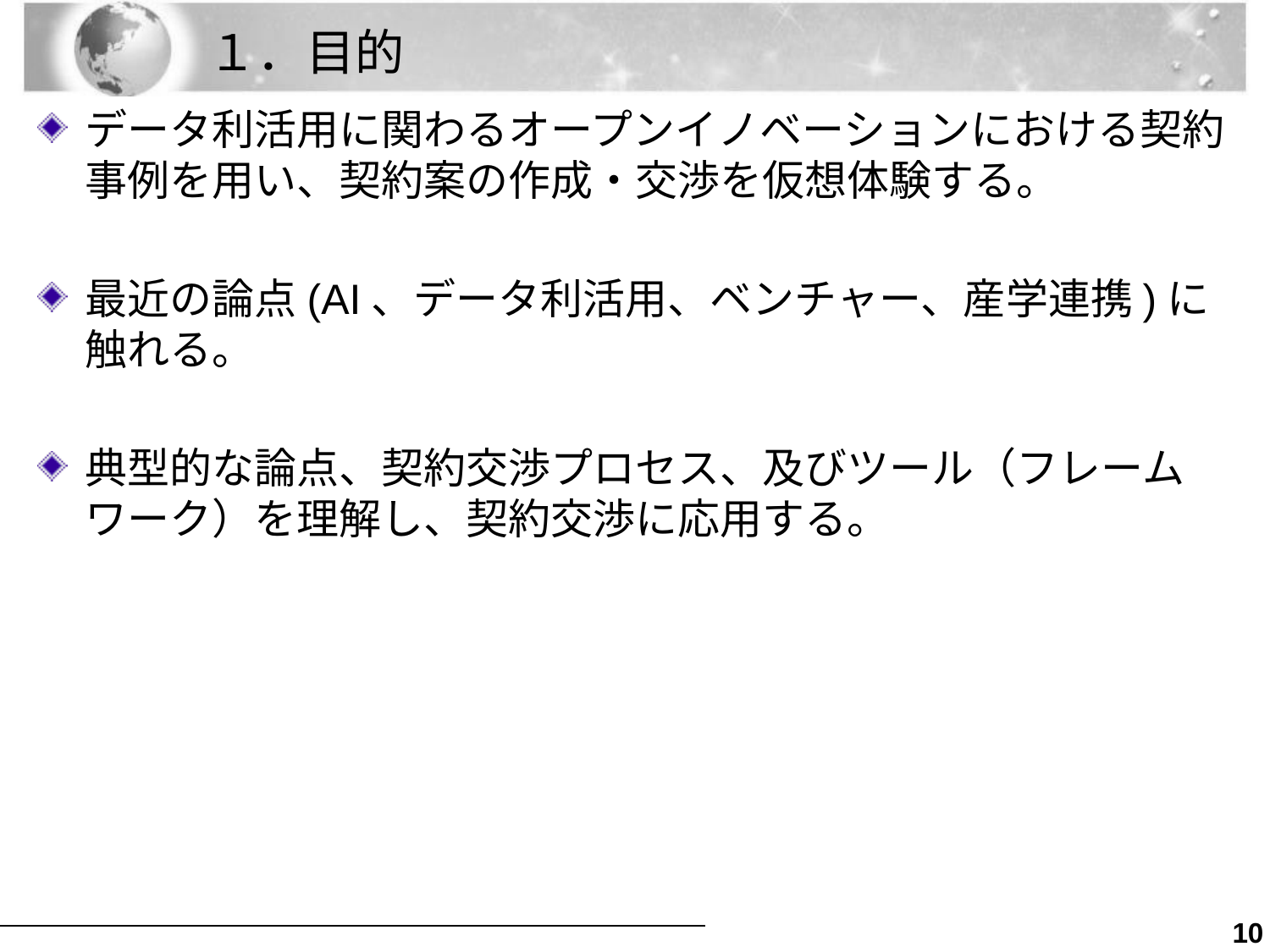

# １．目的
データ利活用に関わるオープンイノベーションにおける契約事例を用い、契約案の作成・交渉を仮想体験する。

最近の論点(AI、データ利活用、ベンチャー、産学連携)に触れる。

典型的な論点、契約交渉プロセス、及びツール（フレームワーク）を理解し、契約交渉に応用する。

10